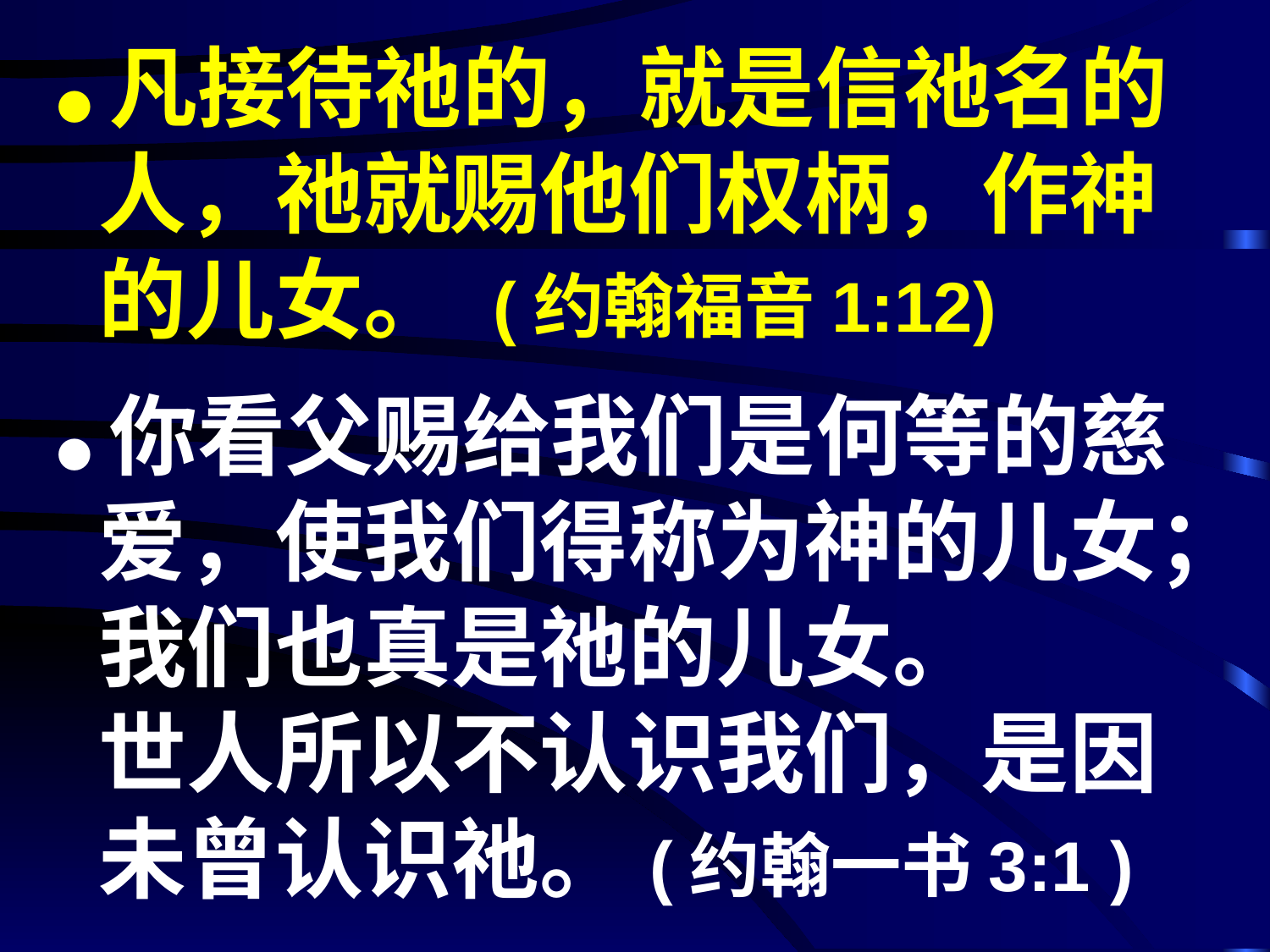

● 凡接待祂的，就是信祂名的
 人，祂就赐他们权柄，作神
 的儿女。 (约翰福音1:12)
● 你看父赐给我们是何等的慈
 爱，使我们得称为神的儿女；
 我们也真是祂的儿女。
 世人所以不认识我们，是因
 未曾认识祂。(约翰一书3:1 )